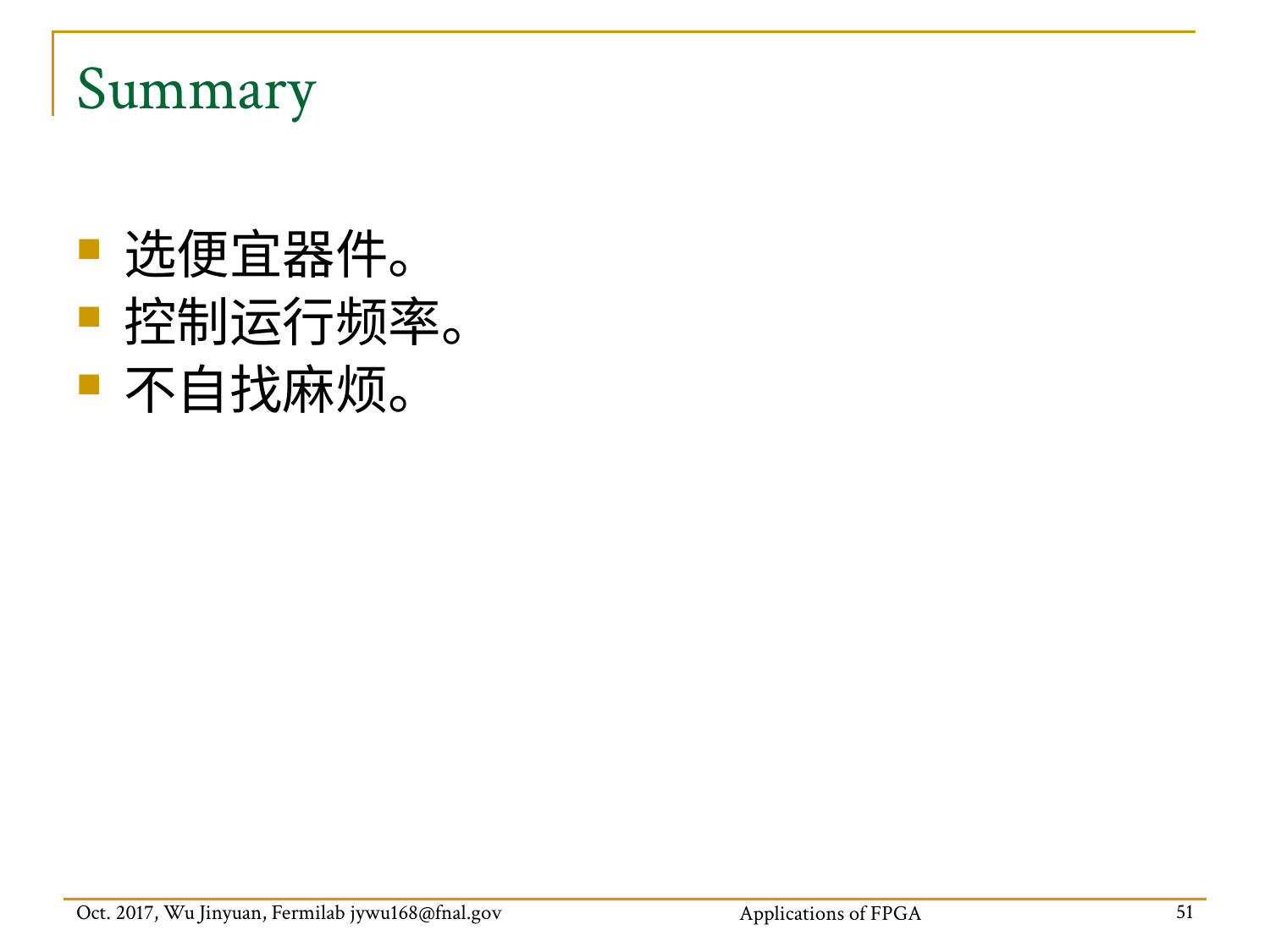

# Summary
选便宜器件。
控制运行频率。
不自找麻烦。
Applications of FPGA
Oct. 2017, Wu Jinyuan, Fermilab jywu168@fnal.gov
51